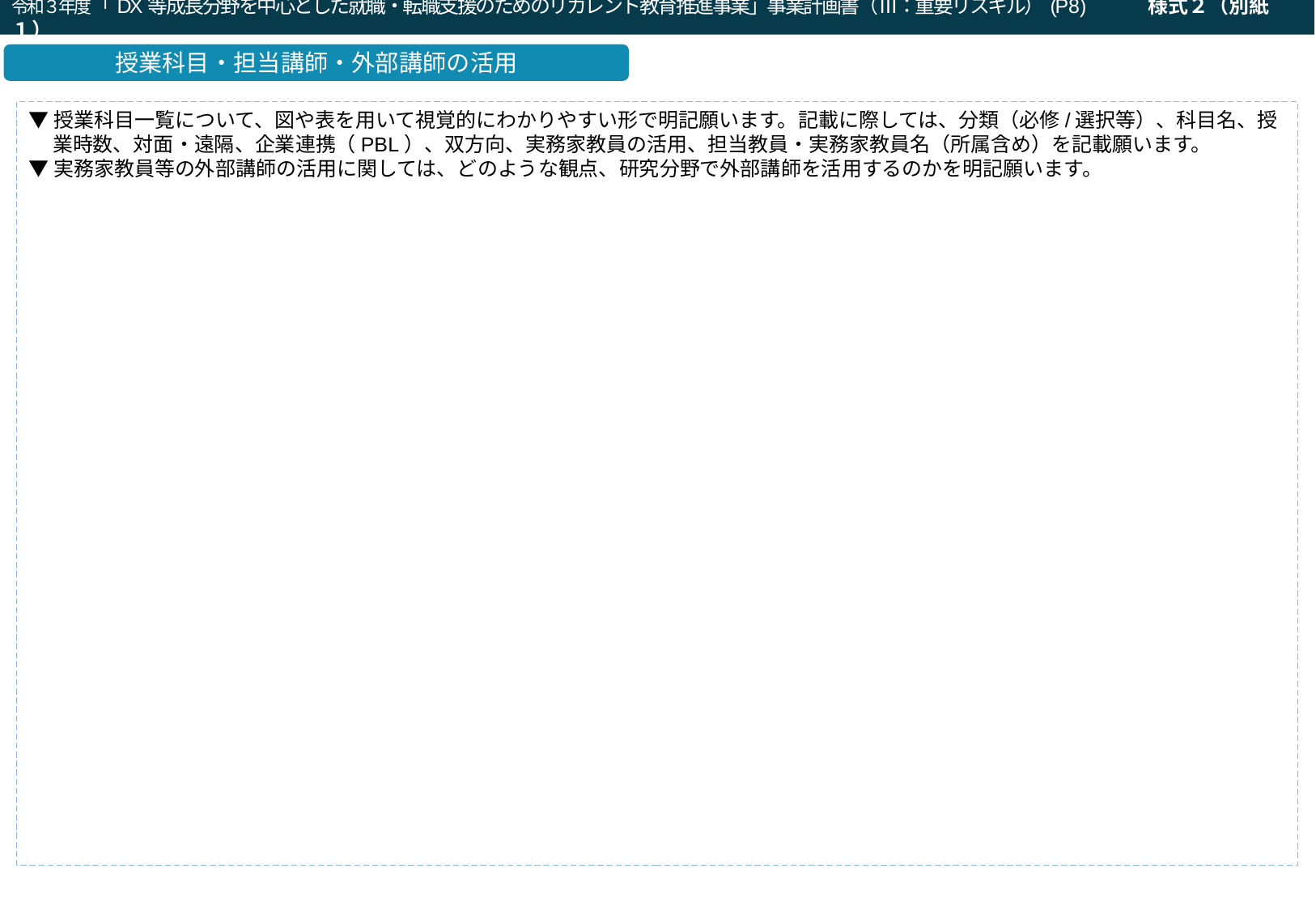

令和３年度「DX等成長分野を中心とした就職・転職支援のためのリカレント教育推進事業」事業計画書（ Ⅲ：重要リスキル）(P8)　　　様式２（別紙１）
令和２年度「就職・転職支援のための大学リカレント教育推進事業（就職・転職支援のためのリカレント教育プログラムの開発・実施）」企画提案書（a：求職支援）(P8)
授業科目・担当講師・外部講師の活用
▼授業科目一覧について、図や表を用いて視覚的にわかりやすい形で明記願います。記載に際しては、分類（必修/選択等）、科目名、授業時数、対面・遠隔、企業連携（PBL）、双方向、実務家教員の活用、担当教員・実務家教員名（所属含め）を記載願います。
▼実務家教員等の外部講師の活用に関しては、どのような観点、研究分野で外部講師を活用するのかを明記願います。